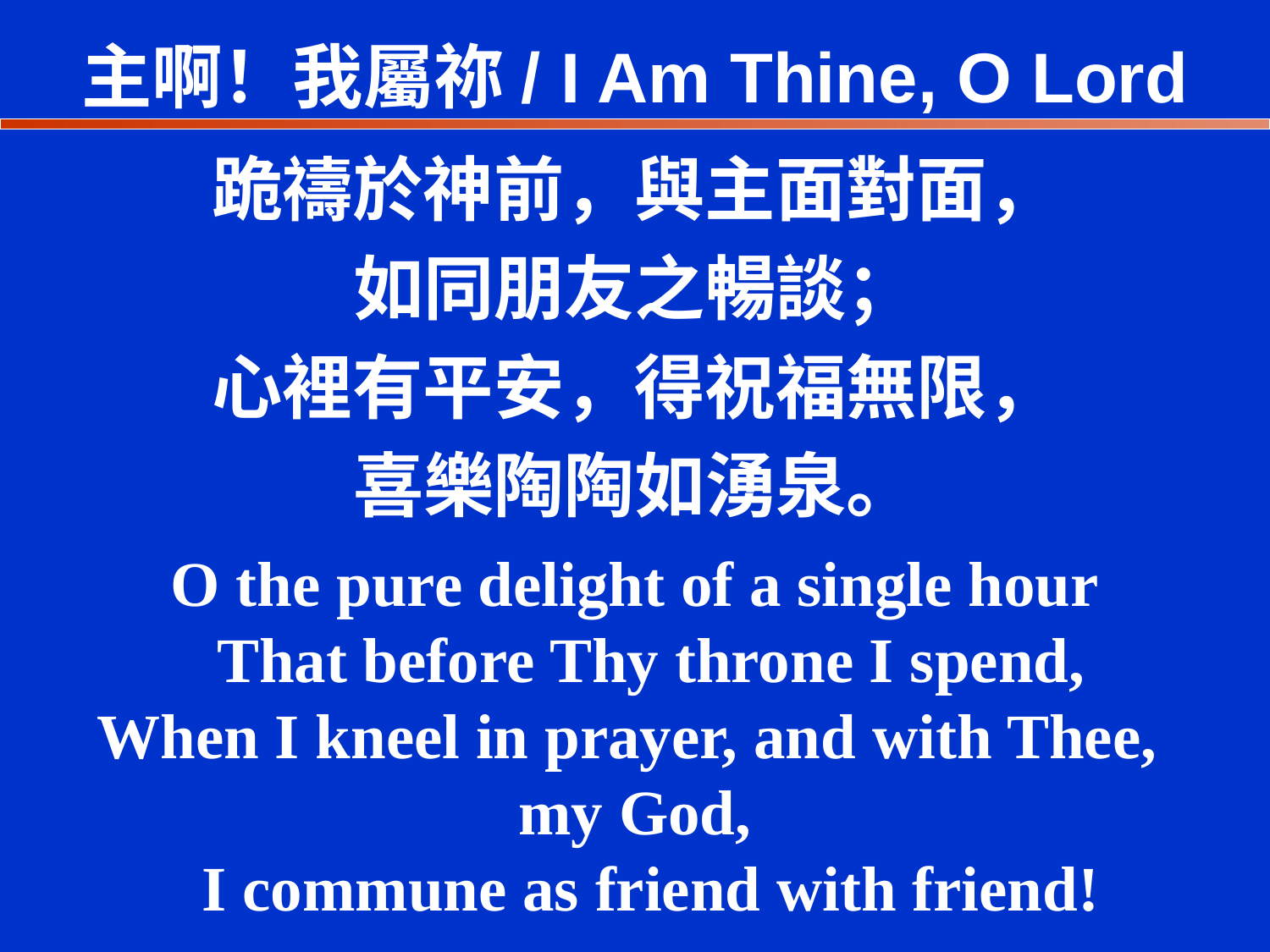

主啊！我屬祢/ I Am Thine, O Lord

跪禱於神前，與主面對面，
如同朋友之暢談；
心裡有平安，得祝福無限，
喜樂陶陶如湧泉。
O the pure delight of a single hour
  That before Thy throne I spend,
When I kneel in prayer, and with Thee,
my God,
  I commune as friend with friend!